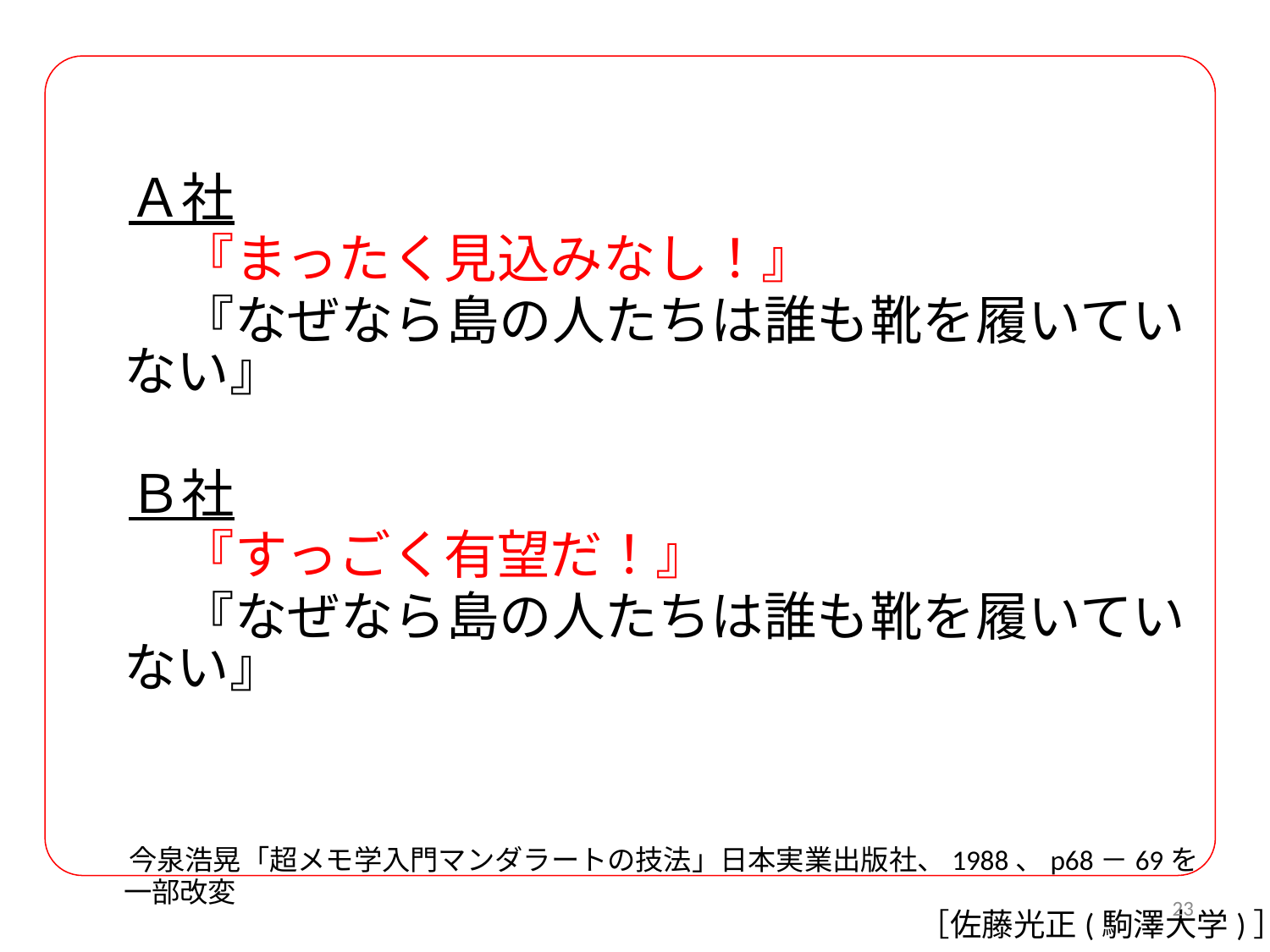

Ａ社
　　『まったく見込みなし！』
　　『なぜなら島の人たちは誰も靴を履いていない』

　Ｂ社
　　『すっごく有望だ！』
　　『なぜなら島の人たちは誰も靴を履いていない』

　今泉浩晃「超メモ学入門マンダラートの技法」日本実業出版社、1988、p68－69を一部改変
23
［佐藤光正(駒澤大学)］